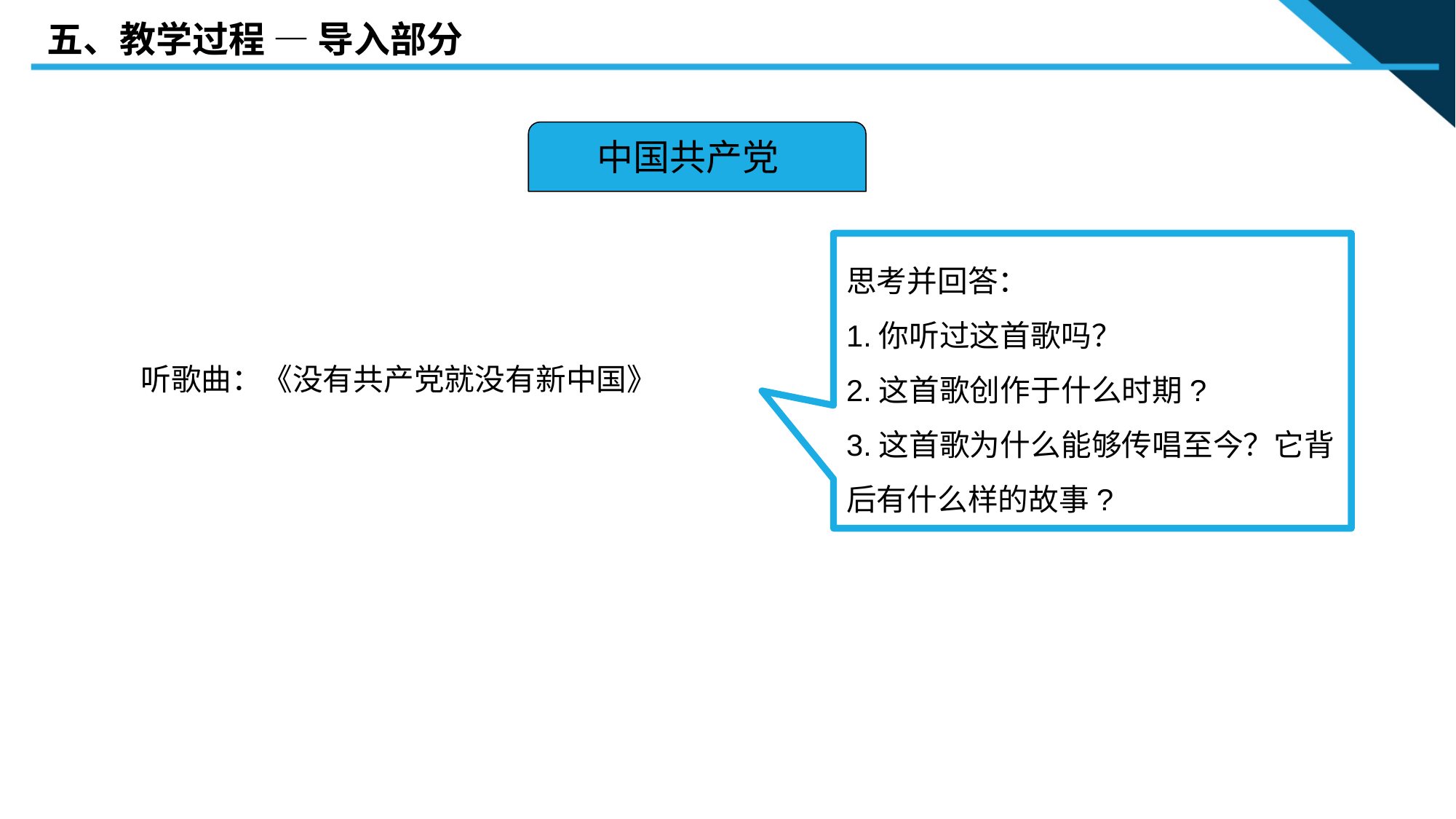

五、教学过程 — 导入部分

      中国共产党

思考并回答：
1.你听过这首歌吗？
2.这首歌创作于什么时期?
3.这首歌为什么能够传唱至今？它背后有什么样的故事?
  听歌曲：《没有共产党就没有新中国》